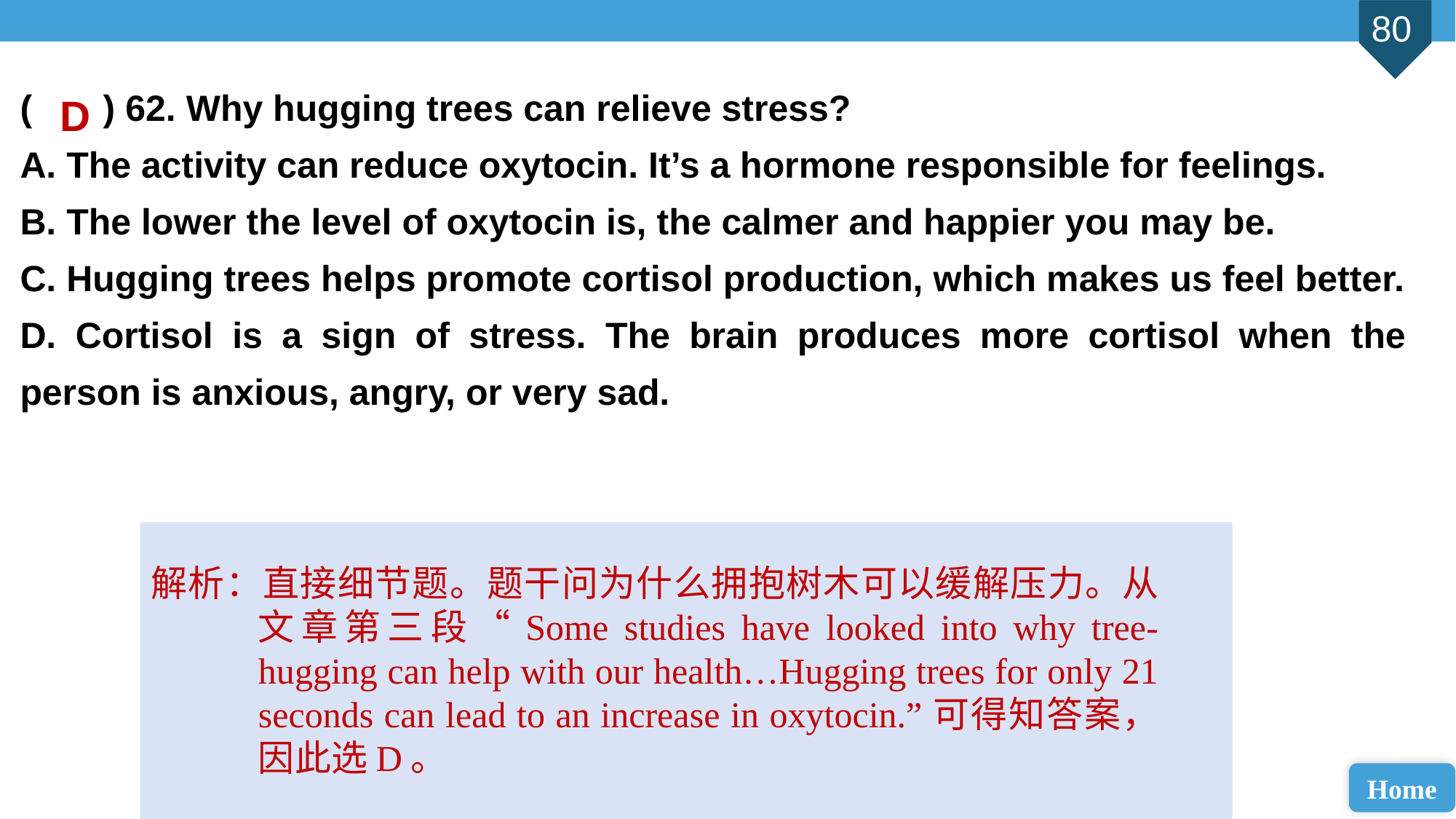

(       ) 62. Why hugging trees can relieve stress?
A. The activity can reduce oxytocin. It’s a hormone responsible for feelings.
B. The lower the level of oxytocin is, the calmer and happier you may be.
C. Hugging trees helps promote cortisol production, which makes us feel better.
D. Cortisol is a sign of stress. The brain produces more cortisol when the person is anxious, angry, or very sad.
D

解析：直接细节题。题干问为什么拥抱树木可以缓解压力。从文章第三段“Some studies have looked into why tree-hugging can help with our health…Hugging trees for only 21 seconds can lead to an increase in oxytocin.”可得知答案，因此选D。